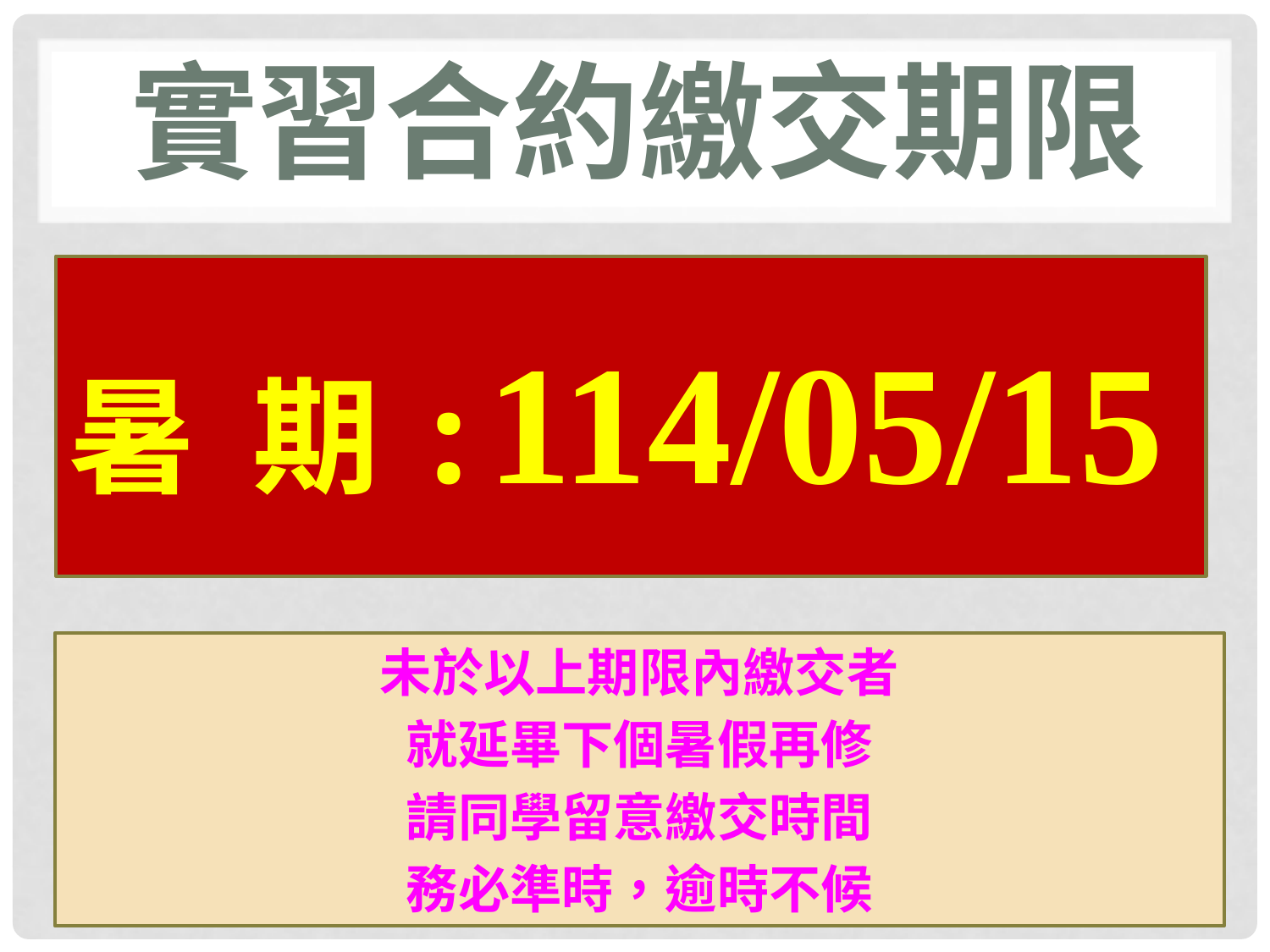

# 實習合約繳交期限
暑  期:114/05/15
未於以上期限內繳交者
就延畢下個暑假再修
請同學留意繳交時間
務必準時，逾時不候